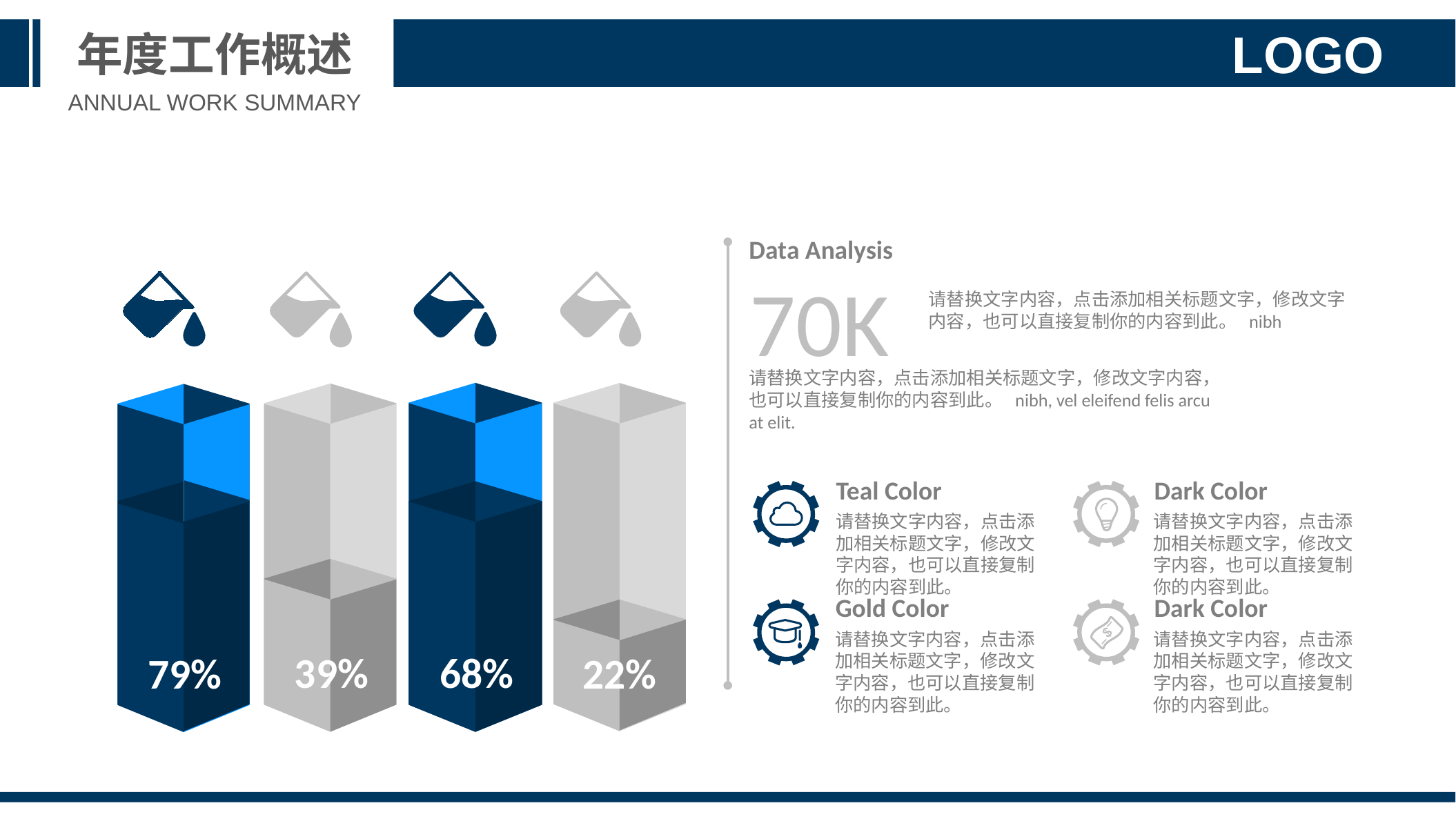

年度工作概述
LOGO
ANNUAL WORK SUMMARY
Data Analysis
70K

请替换文字内容，点击添加相关标题文字，修改文字内容，也可以直接复制你的内容到此。  nibh
请替换文字内容，点击添加相关标题文字，修改文字内容，也可以直接复制你的内容到此。  nibh, vel eleifend felis arcu at elit.

68%

22%

79%

39%
Teal Color
请替换文字内容，点击添加相关标题文字，修改文字内容，也可以直接复制你的内容到此。

Dark Color
请替换文字内容，点击添加相关标题文字，修改文字内容，也可以直接复制你的内容到此。

Gold Color
请替换文字内容，点击添加相关标题文字，修改文字内容，也可以直接复制你的内容到此。

Dark Color
请替换文字内容，点击添加相关标题文字，修改文字内容，也可以直接复制你的内容到此。